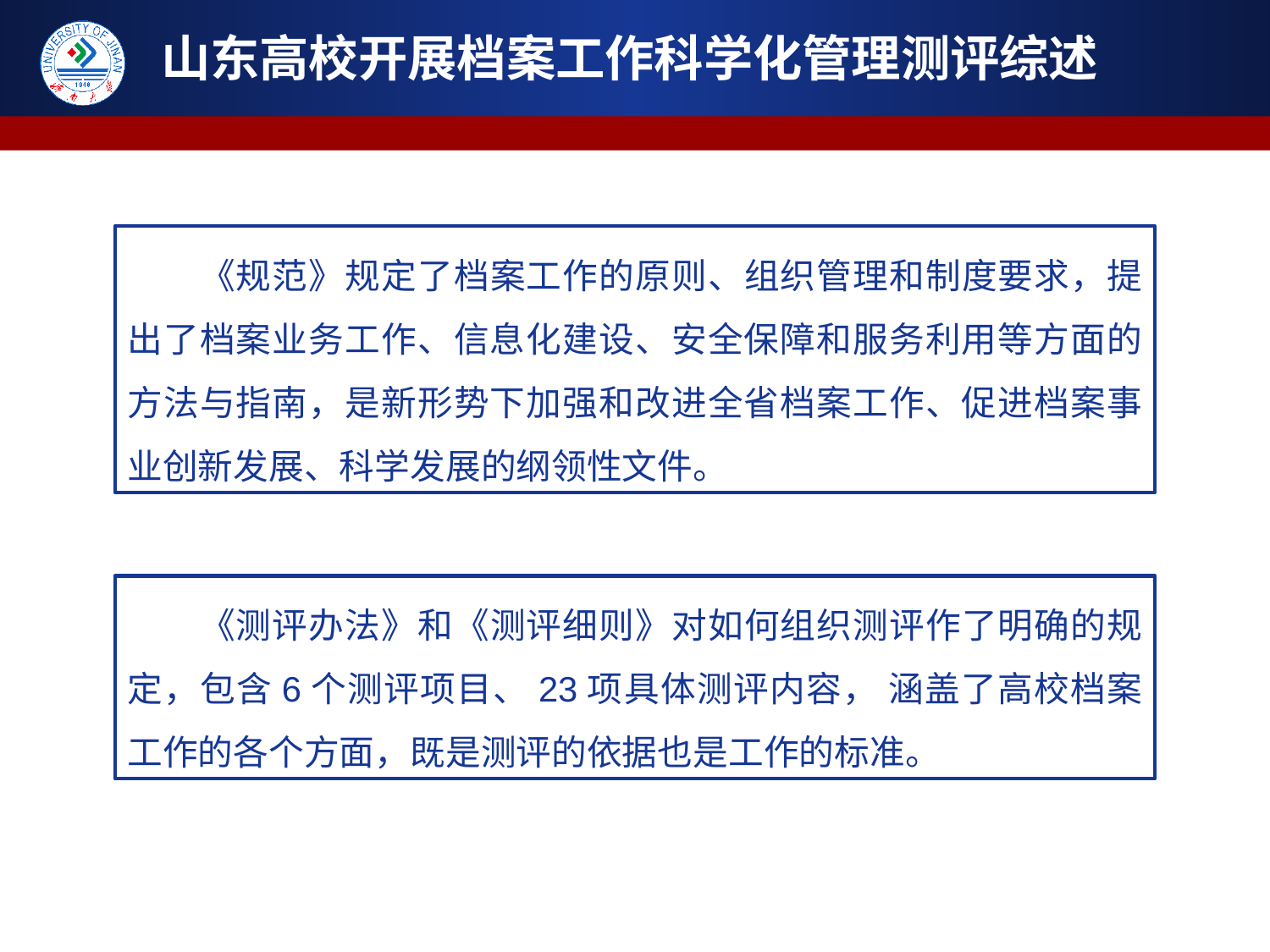

《规范》规定了档案工作的原则、组织管理和制度要求，提出了档案业务工作、信息化建设、安全保障和服务利用等方面的方法与指南，是新形势下加强和改进全省档案工作、促进档案事业创新发展、科学发展的纲领性文件。
　　《测评办法》和《测评细则》对如何组织测评作了明确的规定，包含6个测评项目、23项具体测评内容， 涵盖了高校档案工作的各个方面，既是测评的依据也是工作的标准。